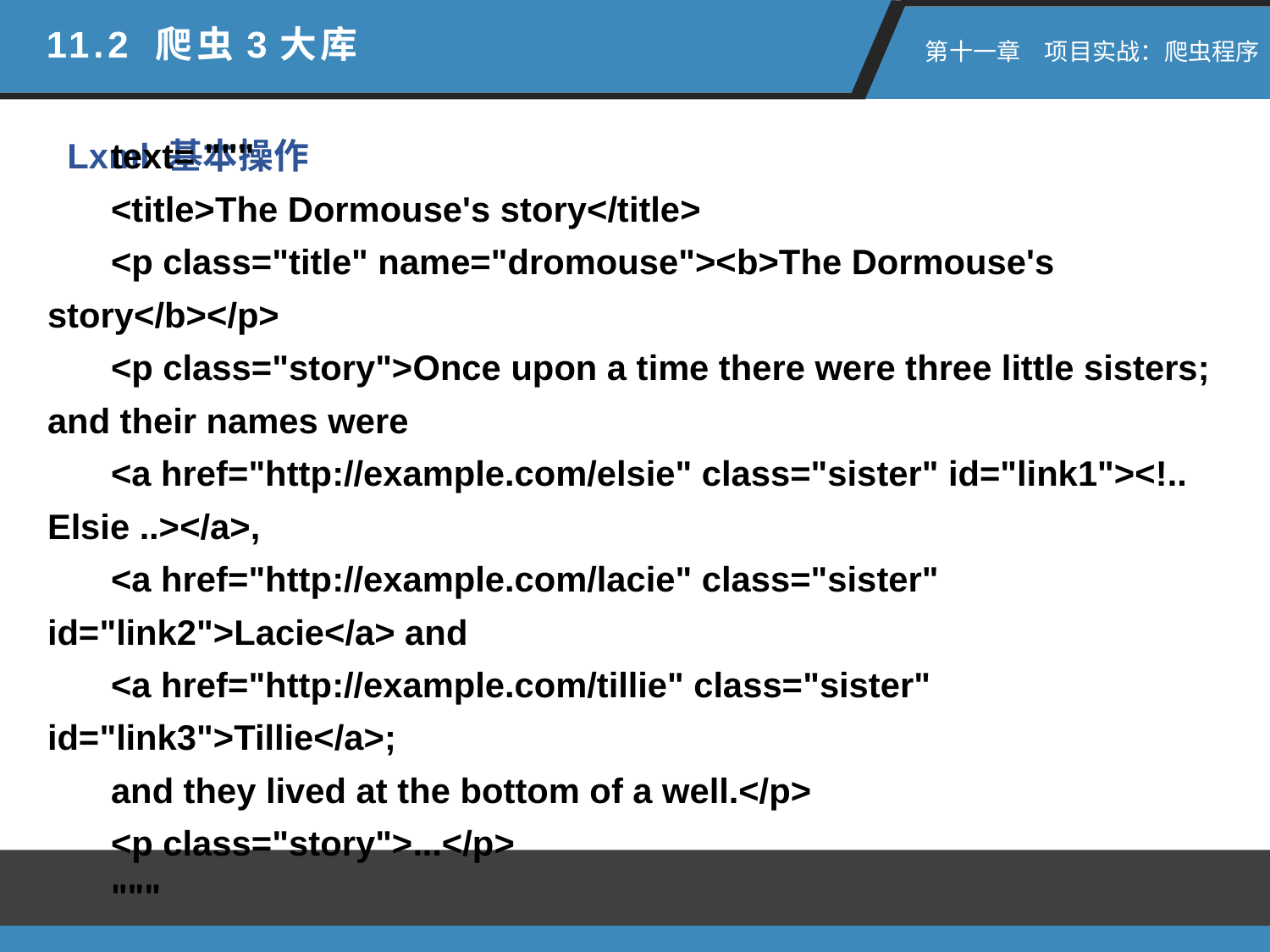

11.2 爬虫3大库
  第十一章　项目实战：爬虫程序
Lxml 基本操作
text= """
<title>The Dormouse's story</title>
<p class="title" name="dromouse"><b>The Dormouse's story</b></p>
<p class="story">Once upon a time there were three little sisters; and their names were
<a href="http://example.com/elsie" class="sister" id="link1"><!.. Elsie ..></a>,
<a href="http://example.com/lacie" class="sister" id="link2">Lacie</a> and
<a href="http://example.com/tillie" class="sister" id="link3">Tillie</a>;
and they lived at the bottom of a well.</p>
<p class="story">...</p>
"""